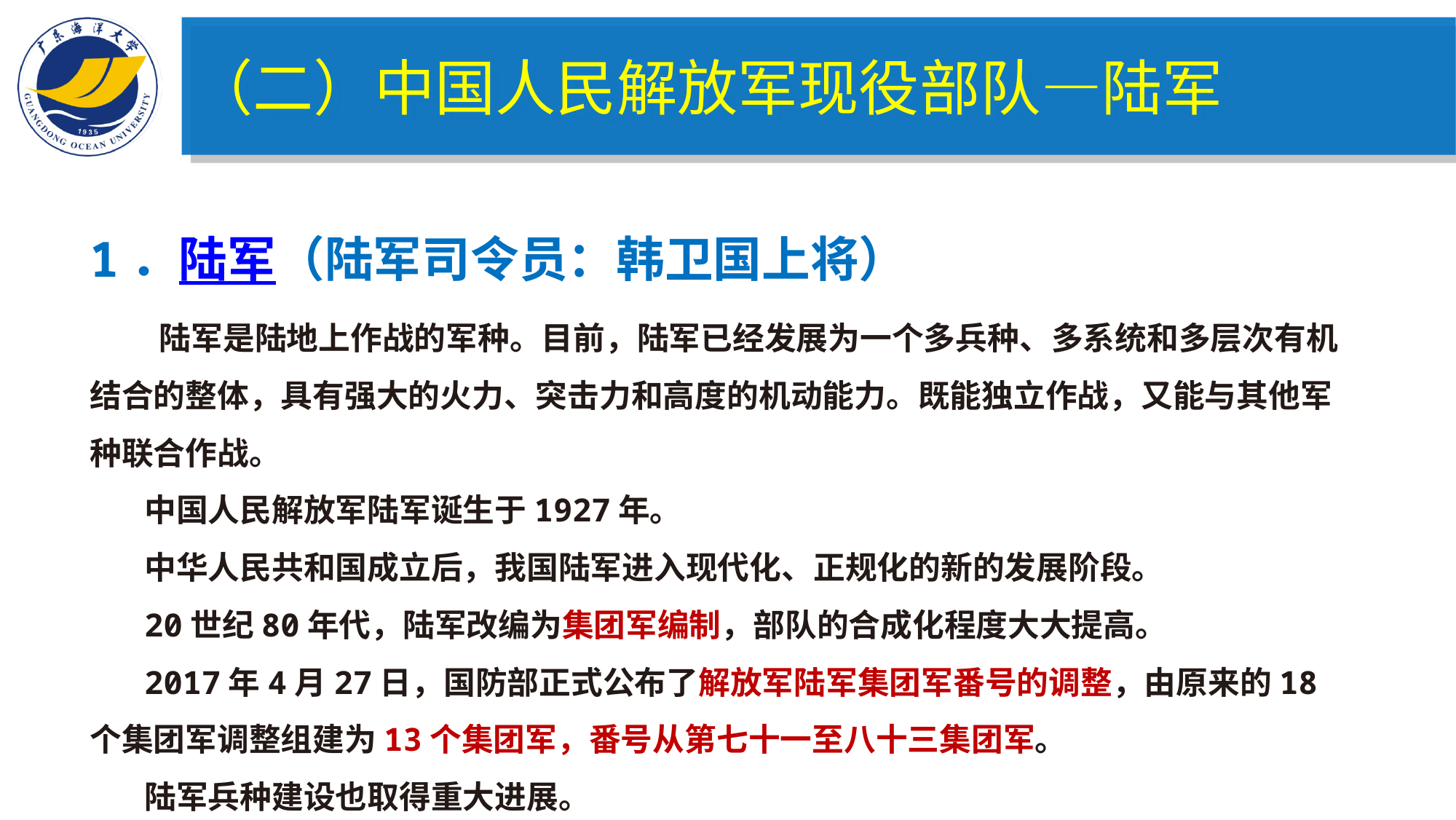

（二）中国人民解放军现役部队—陆军
1．陆军（陆军司令员：韩卫国上将）
 陆军是陆地上作战的军种。目前，陆军已经发展为一个多兵种、多系统和多层次有机结合的整体，具有强大的火力、突击力和高度的机动能力。既能独立作战，又能与其他军种联合作战。
中国人民解放军陆军诞生于1927年。
中华人民共和国成立后，我国陆军进入现代化、正规化的新的发展阶段。
20世纪80年代，陆军改编为集团军编制，部队的合成化程度大大提高。
2017年4月27日，国防部正式公布了解放军陆军集团军番号的调整，由原来的18个集团军调整组建为13个集团军，番号从第七十一至八十三集团军。
陆军兵种建设也取得重大进展。